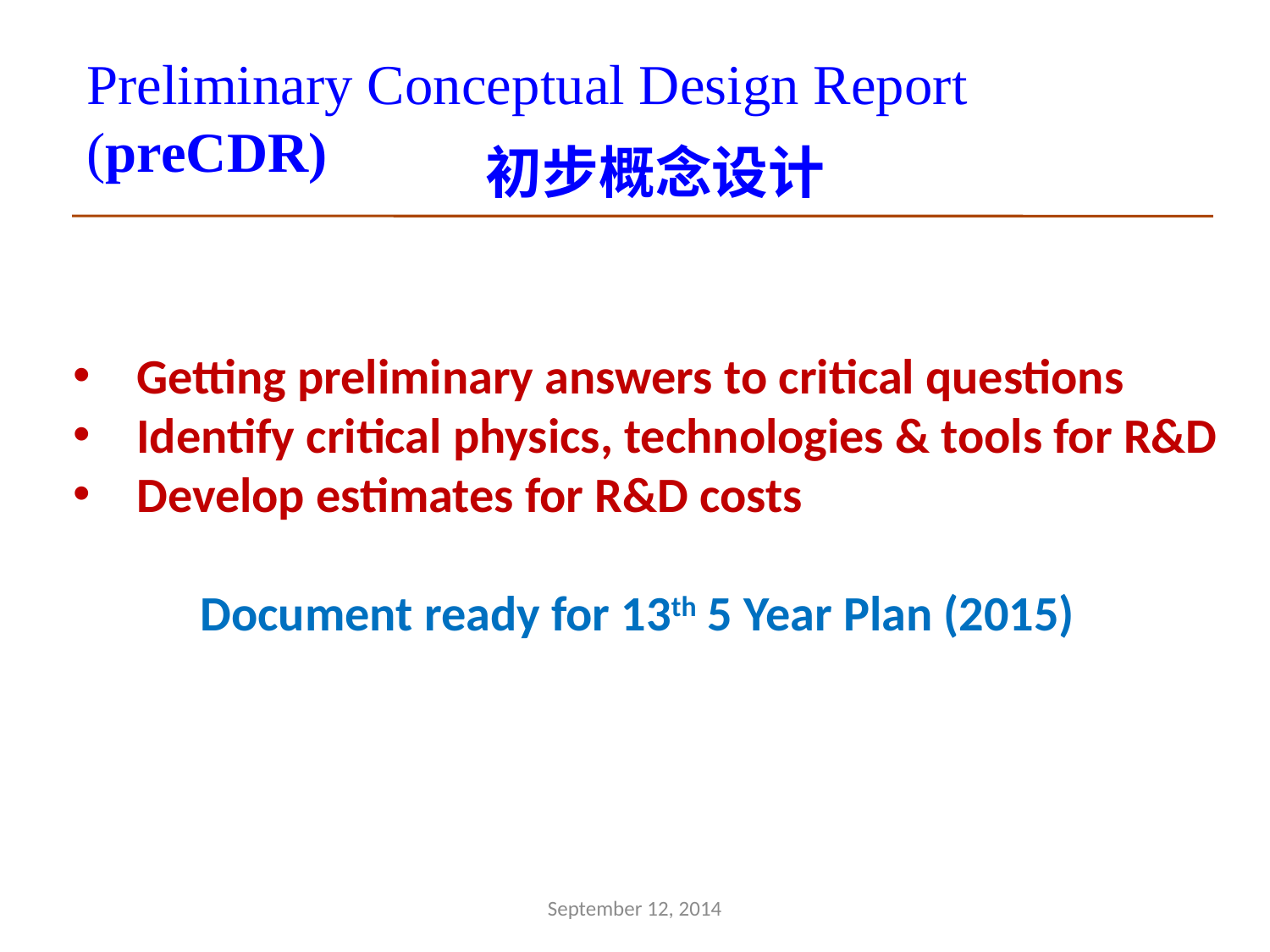

Preliminary Conceptual Design Report (preCDR)
初步概念设计
Getting preliminary answers to critical questions
Identify critical physics, technologies & tools for R&D
Develop estimates for R&D costs

	Document ready for 13th 5 Year Plan (2015)
September 12, 2014